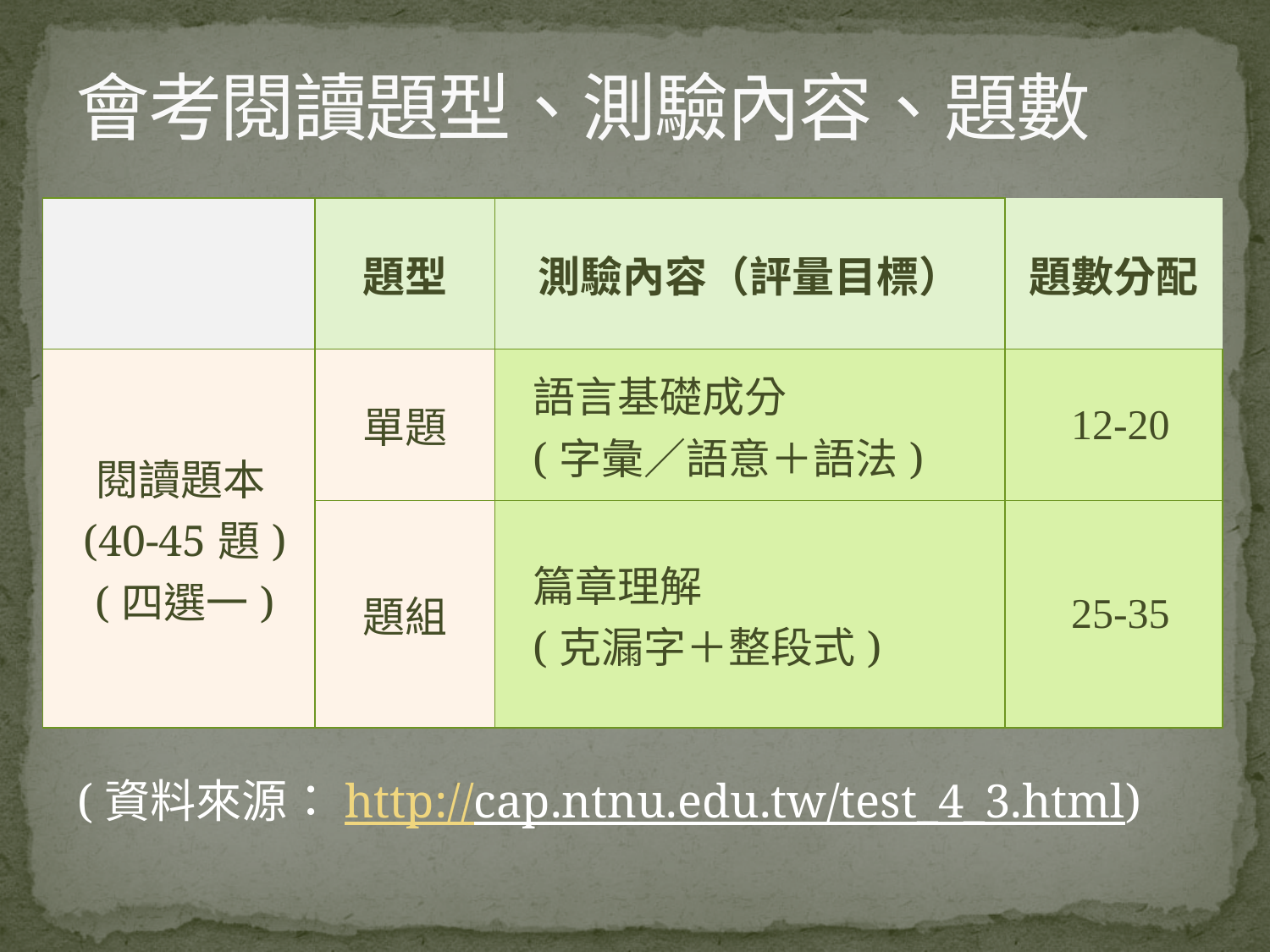

# 會考閱讀題型、測驗內容、題數
|  | 題型 | 測驗內容（評量目標） | 題數分配 |
| --- | --- | --- | --- |
| 閱讀題本  (40-45題) (四選一) | 單題 | 語言基礎成分 (字彙／語意＋語法) | 12-20 |
|  | 題組 | 篇章理解 (克漏字＋整段式) | 25-35 |
(資料來源：http://cap.ntnu.edu.tw/test_4_3.html)